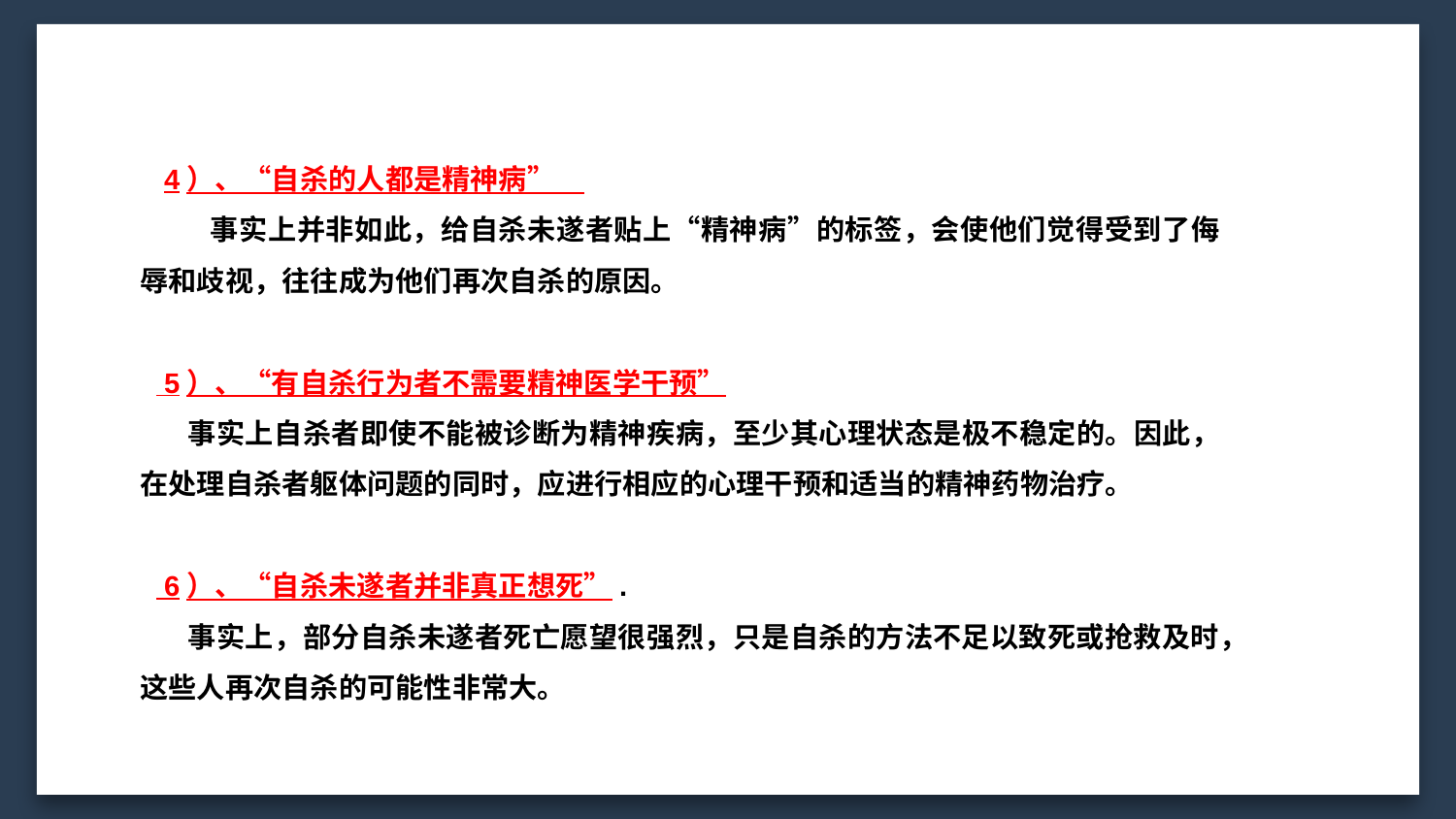

4）、“自杀的人都是精神病”
         事实上并非如此，给自杀未遂者贴上“精神病”的标签，会使他们觉得受到了侮辱和歧视，往往成为他们再次自杀的原因。

   5）、“有自杀行为者不需要精神医学干预”
      事实上自杀者即使不能被诊断为精神疾病，至少其心理状态是极不稳定的。因此，在处理自杀者躯体问题的同时，应进行相应的心理干预和适当的精神药物治疗。

   6）、“自杀未遂者并非真正想死”.
      事实上，部分自杀未遂者死亡愿望很强烈，只是自杀的方法不足以致死或抢救及时，这些人再次自杀的可能性非常大。